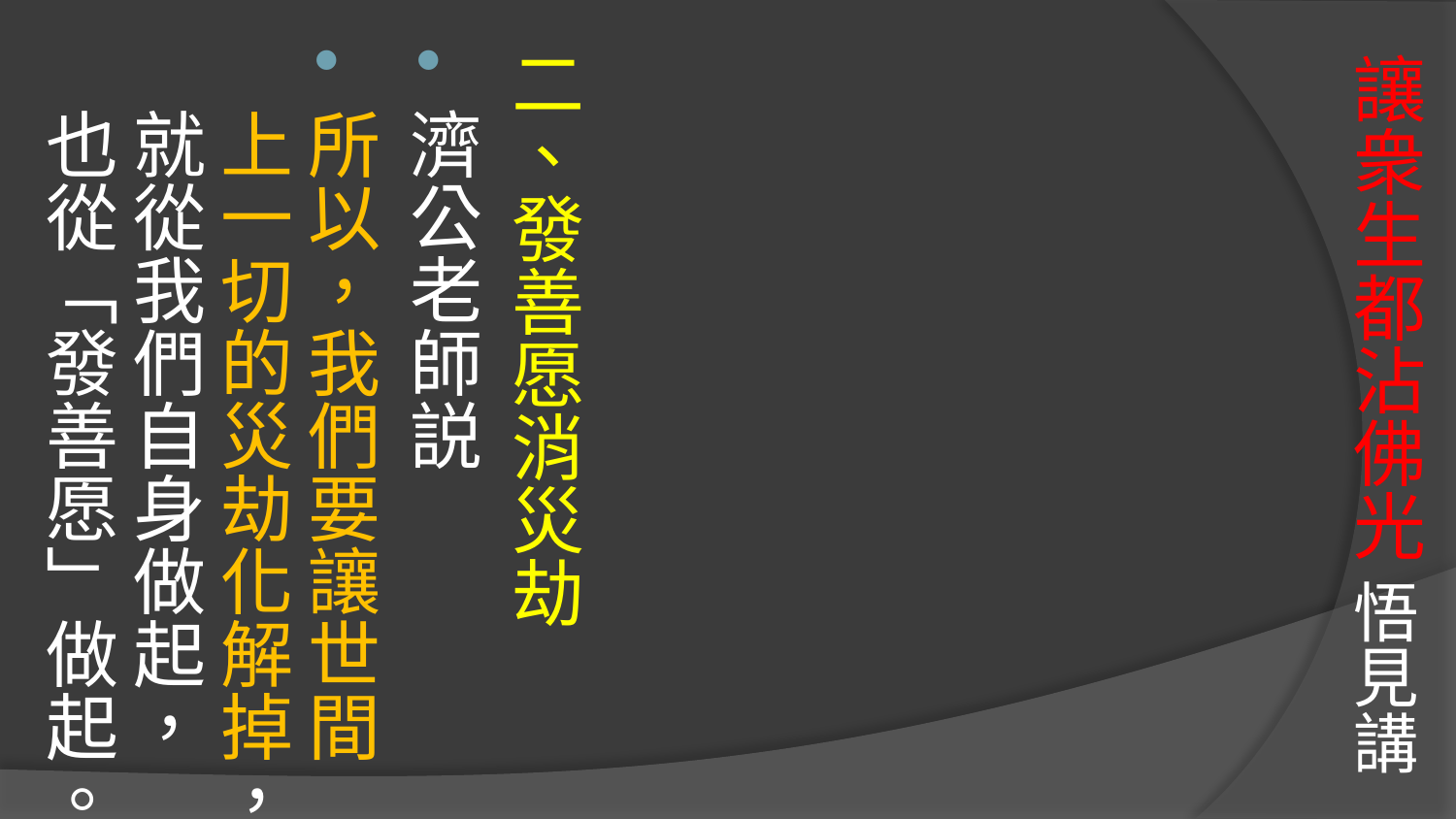

二、發善愿消災劫
濟公老師説
所以，我們要讓世間上一切的災劫化解掉，就從我們自身做起，也從「發善愿」做起。
# 讓衆生都沾佛光 悟見講